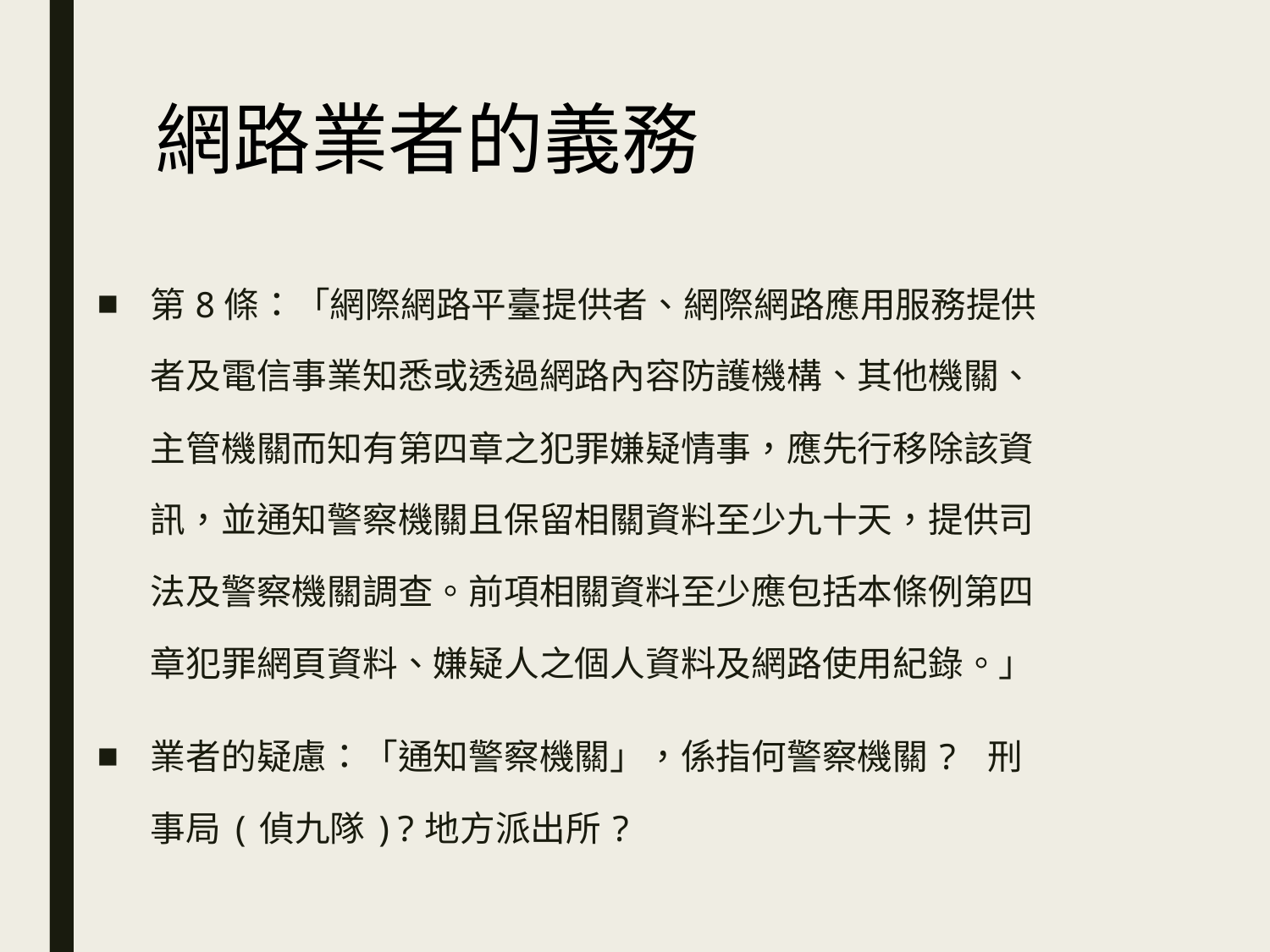

# 網路業者的義務
第8條：「網際網路平臺提供者、網際網路應用服務提供者及電信事業知悉或透過網路內容防護機構、其他機關、主管機關而知有第四章之犯罪嫌疑情事，應先行移除該資訊，並通知警察機關且保留相關資料至少九十天，提供司法及警察機關調查。前項相關資料至少應包括本條例第四章犯罪網頁資料、嫌疑人之個人資料及網路使用紀錄。」
業者的疑慮：「通知警察機關」，係指何警察機關? 刑事局(偵九隊)?地方派出所?